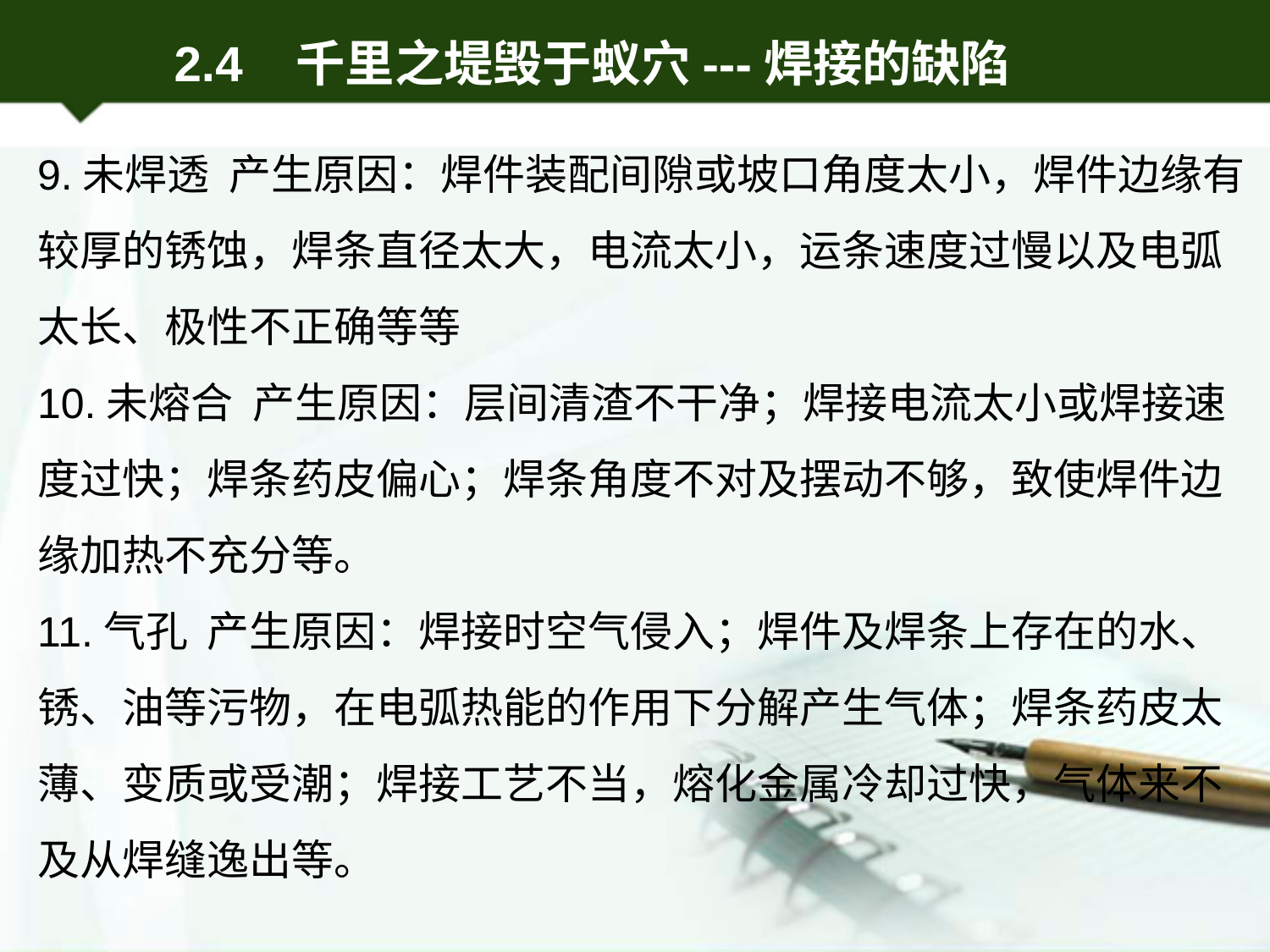

2.4   千里之堤毁于蚁穴---焊接的缺陷
9.未焊透  产生原因：焊件装配间隙或坡口角度太小，焊件边缘有较厚的锈蚀，焊条直径太大，电流太小，运条速度过慢以及电弧太长、极性不正确等等
10.未熔合  产生原因：层间清渣不干净；焊接电流太小或焊接速度过快；焊条药皮偏心；焊条角度不对及摆动不够，致使焊件边缘加热不充分等。
11.气孔  产生原因：焊接时空气侵入；焊件及焊条上存在的水、锈、油等污物，在电弧热能的作用下分解产生气体；焊条药皮太薄、变质或受潮；焊接工艺不当，熔化金属冷却过快，气体来不及从焊缝逸出等。